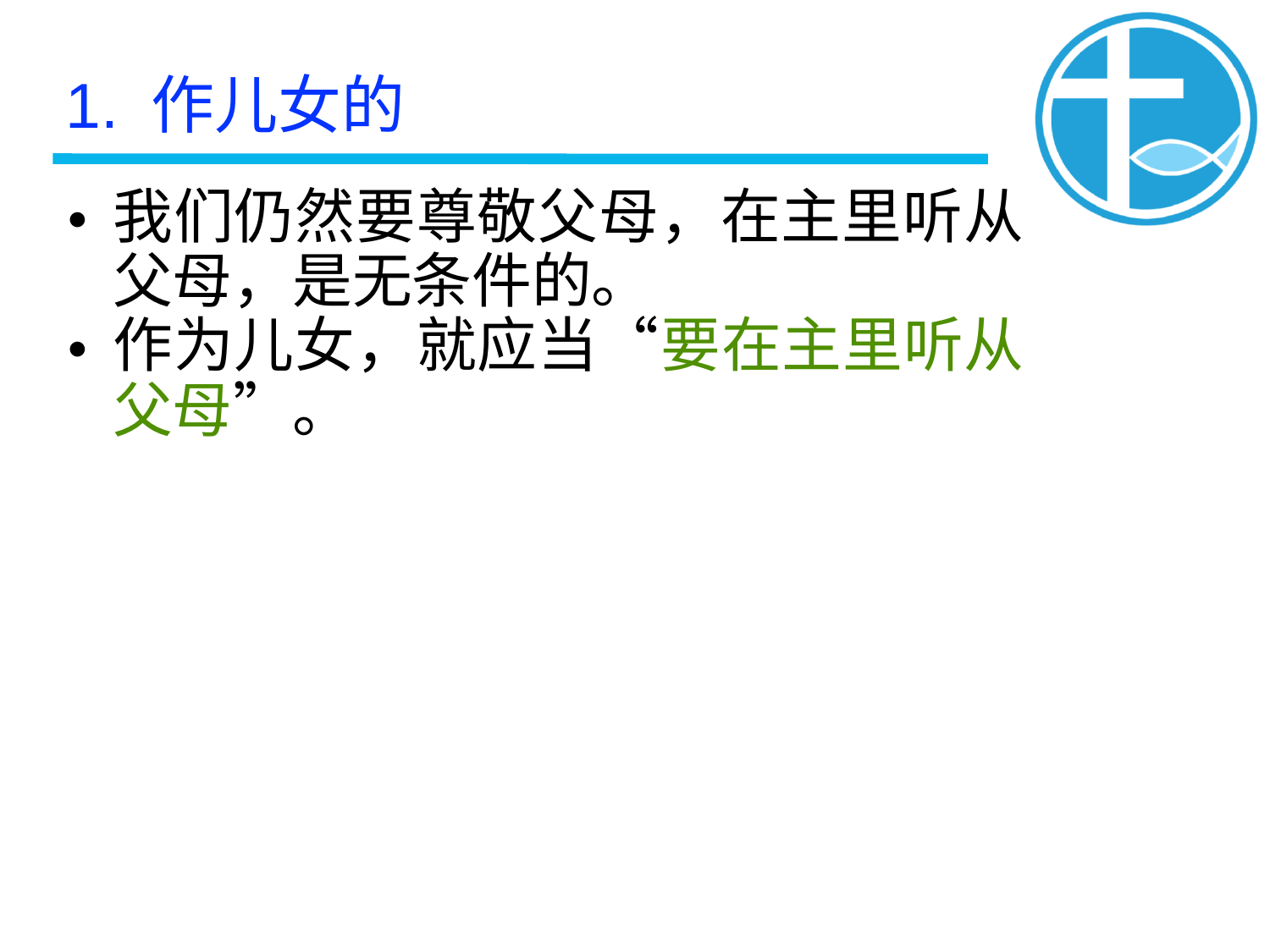

1. 作儿女的
我们仍然要尊敬父母，在主里听从父母，是无条件的。
作为儿女，就应当“要在主里听从父母”。